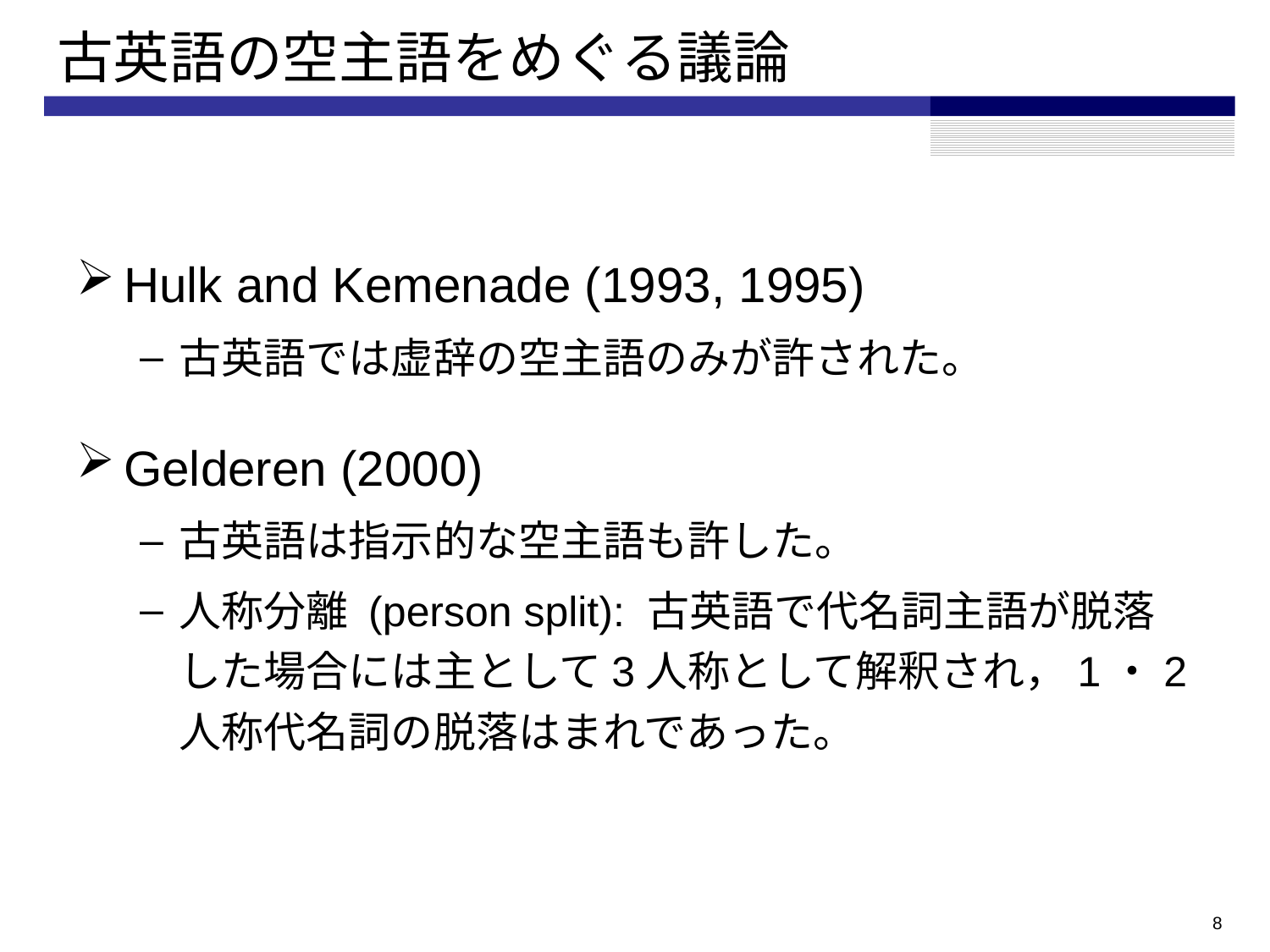

# 古英語の空主語をめぐる議論

Hulk and Kemenade (1993, 1995)
古英語では虚辞の空主語のみが許された。
Gelderen (2000)
古英語は指示的な空主語も許した。
人称分離 (person split): 古英語で代名詞主語が脱落した場合には主として3人称として解釈され，1・2人称代名詞の脱落はまれであった。
8